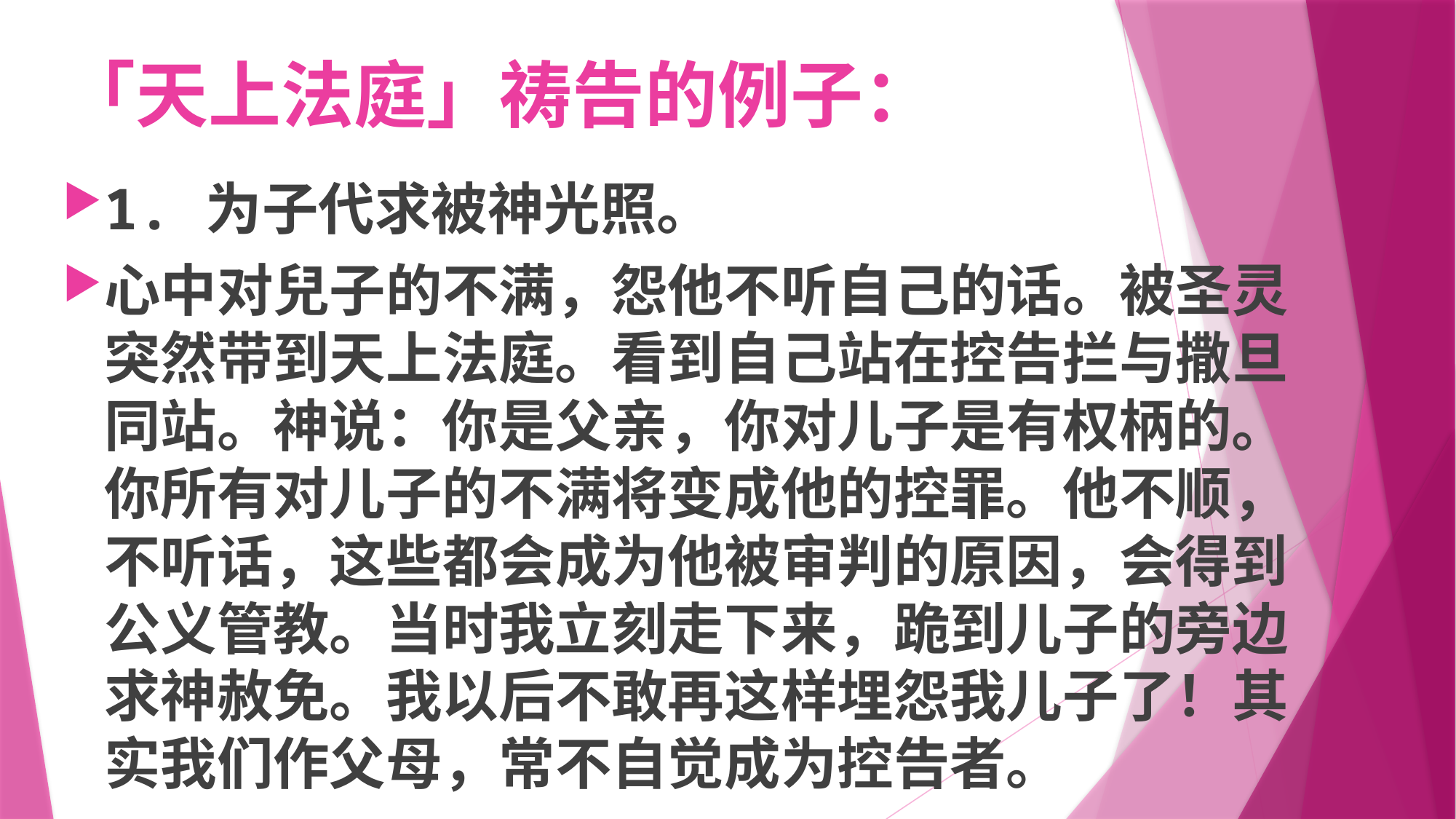

# 「天上法庭」祷告的例子：
1.	为子代求被神光照。
心中对兒子的不满，怨他不听自己的话。被圣灵突然带到天上法庭。看到自己站在控告拦与撒旦同站。神说：你是父亲，你对儿子是有权柄的。你所有对儿子的不满将变成他的控罪。他不顺，不听话，这些都会成为他被审判的原因，会得到公义管教。当时我立刻走下来，跪到儿子的旁边求神赦免。我以后不敢再这样埋怨我儿子了！其实我们作父母，常不自觉成为控告者。